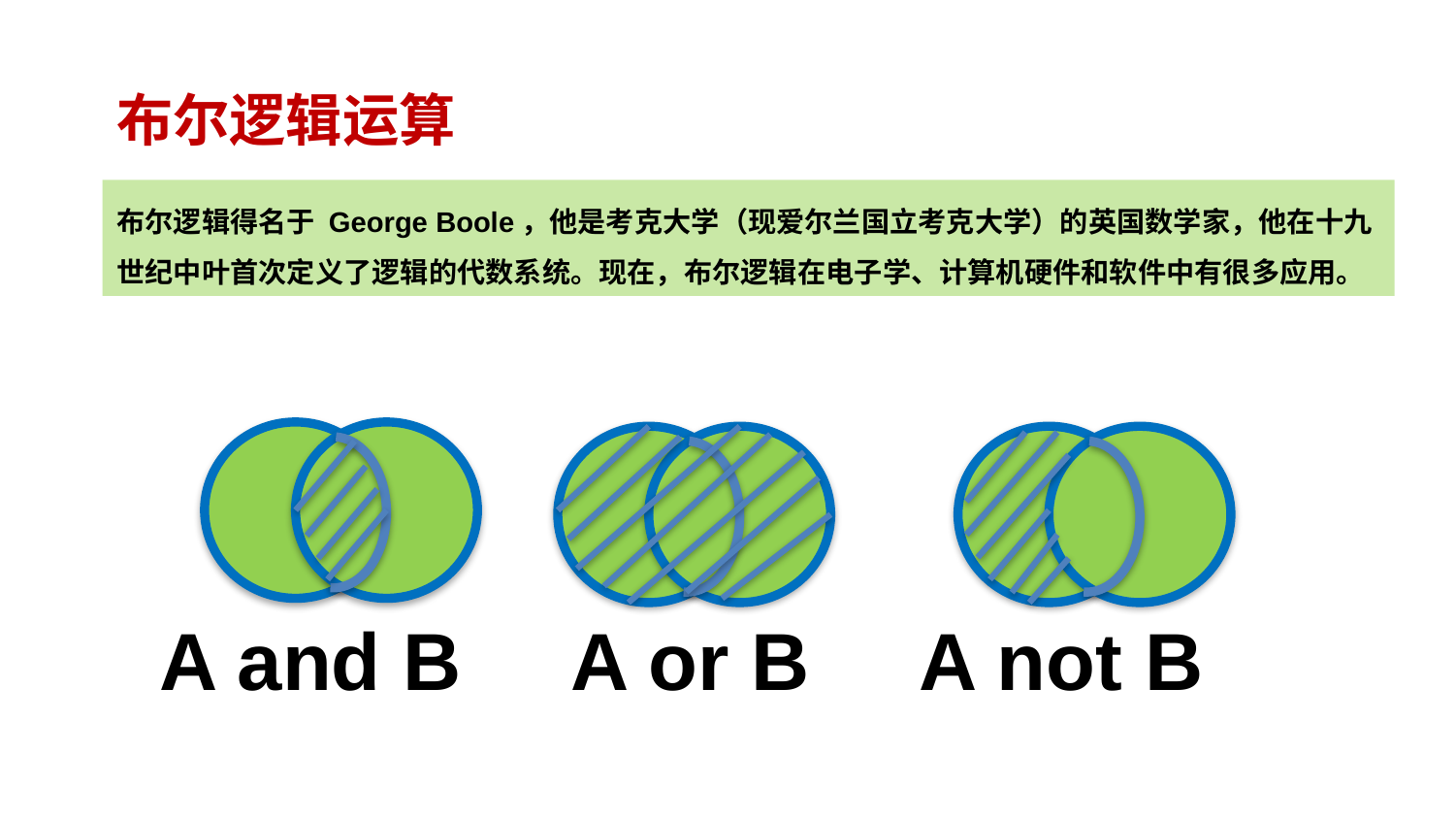

布尔逻辑运算
布尔逻辑得名于 George Boole，他是考克大学（现爱尔兰国立考克大学）的英国数学家，他在十九世纪中叶首次定义了逻辑的代数系统。现在，布尔逻辑在电子学、计算机硬件和软件中有很多应用。

A and B     A or B     A not B